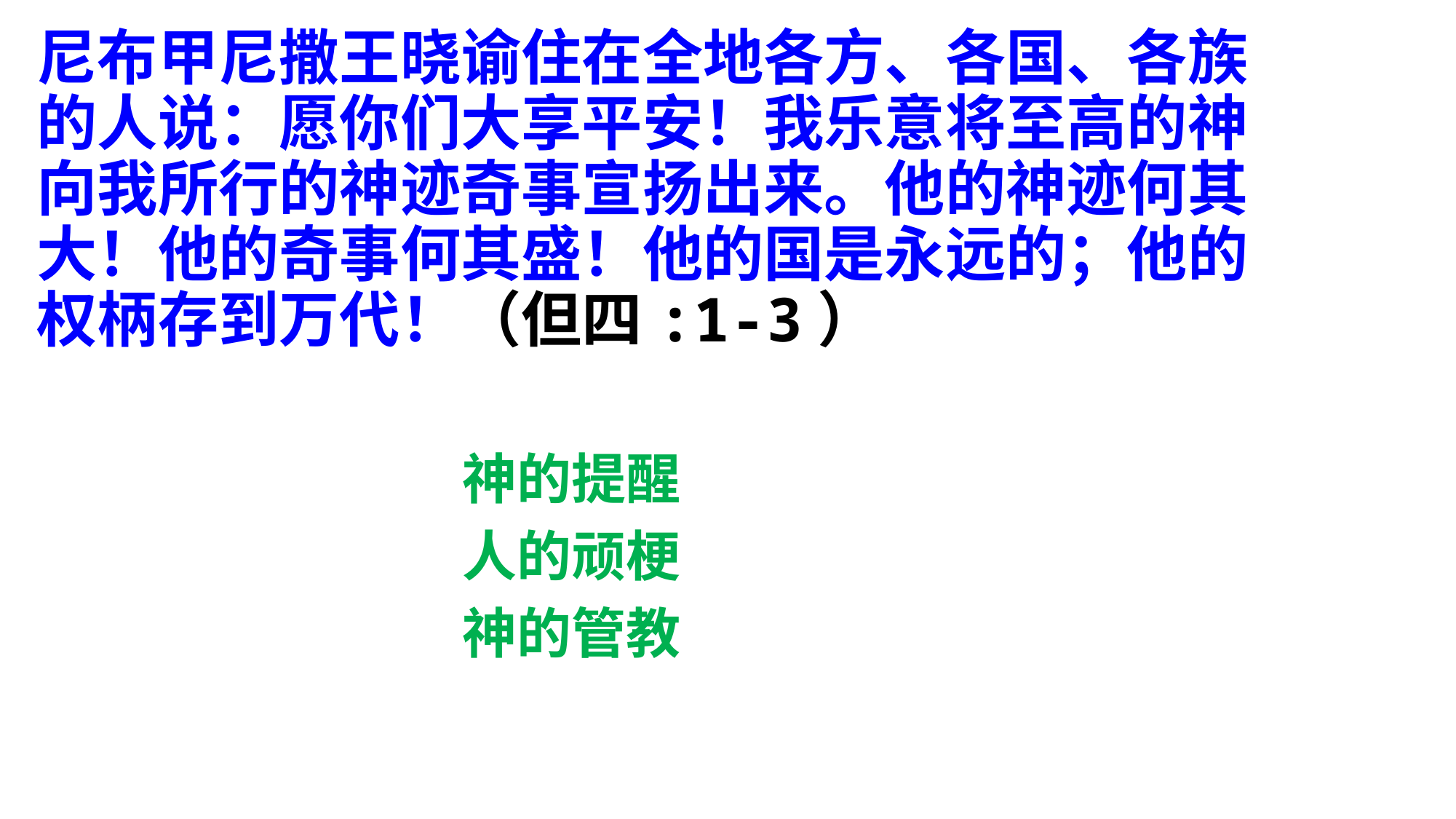

尼布甲尼撒王晓谕住在全地各方、各国、各族的人说：愿你们大享平安！我乐意将至高的神向我所行的神迹奇事宣扬出来。他的神迹何其大！他的奇事何其盛！他的国是永远的；他的权柄存到万代！（但四:1-3）

神的提醒
人的顽梗
神的管教